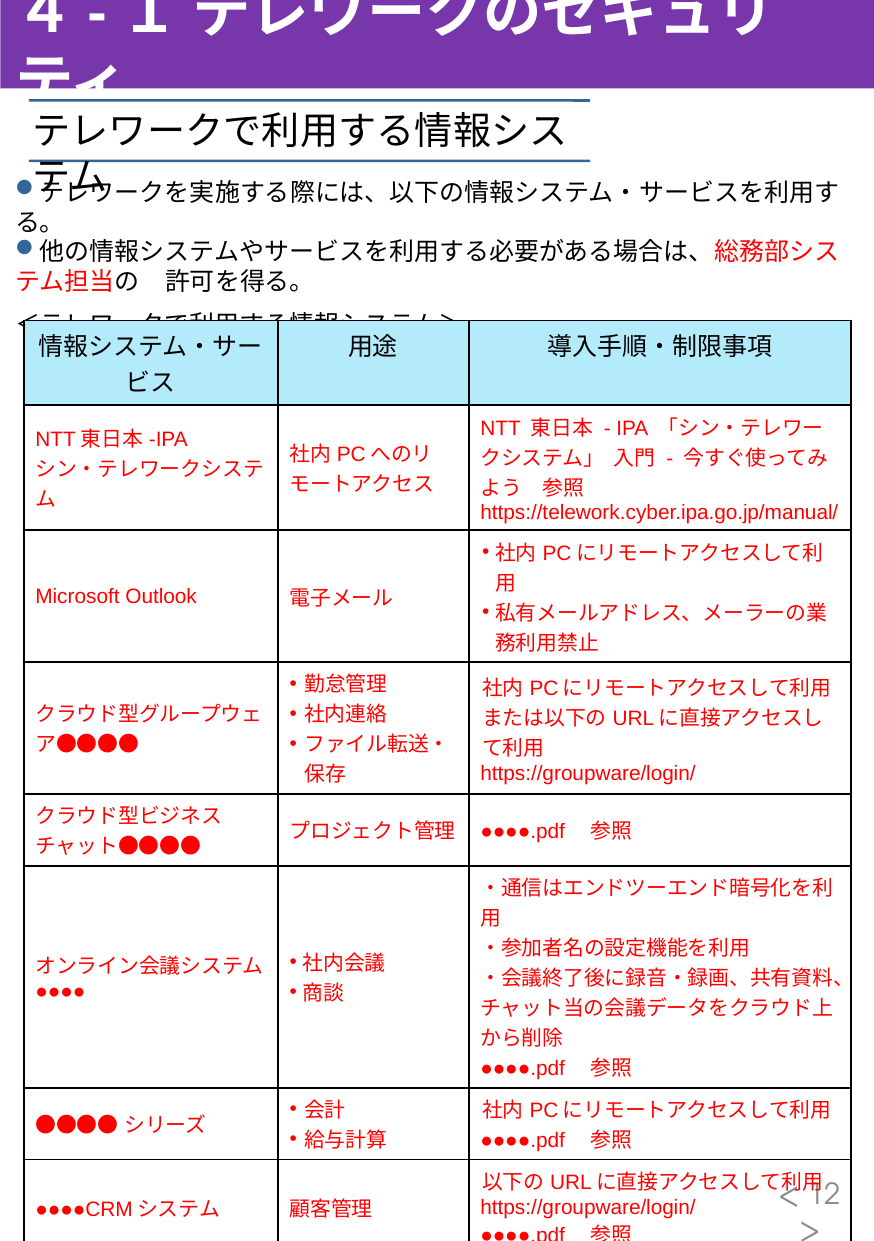

４-１ テレワークのセキュリティ
テレワークで利用する情報システム

テレワークを実施する際には、以下の情報システム・サービスを利用する。
他の情報システムやサービスを利用する必要がある場合は、総務部システム担当の	許可を得る。
＜テレワークで利用する情報システム＞
| 情報システム・サービス | 用途 | 導入手順・制限事項 |
| --- | --- | --- |
| NTT東日本-IPA シン・テレワークシステム | 社内PCへのリモートアクセス | NTT 東日本 - IPA 「シン・テレワークシステム」 入門 - 今すぐ使ってみよう　参照 https://telework.cyber.ipa.go.jp/manual/ |
| Microsoft Outlook | 電子メール | 社内PCにリモートアクセスして利用 私有メールアドレス、メーラーの業務利用禁止 |
| クラウド型グループウェア●●●● | 勤怠管理 社内連絡 ファイル転送・保存 | 社内PCにリモートアクセスして利用または以下のURLに直接アクセスして利用 https://groupware/login/ |
| クラウド型ビジネスチャット●●●● | プロジェクト管理 | ●●●●.pdf　参照 |
| オンライン会議システム ●●●● | 社内会議 商談 | ・通信はエンドツーエンド暗号化を利用 ・参加者名の設定機能を利用 ・会議終了後に録音・録画、共有資料、チャット当の会議データをクラウド上から削除 ●●●●.pdf　参照 |
| ●●●●シリーズ | 会計 給与計算 | 社内PCにリモートアクセスして利用 ●●●●.pdf　参照 |
| ●●●●CRMシステム | 顧客管理 | 以下のURLに直接アクセスして利用 https://groupware/login/ ●●●●.pdf　参照 |
| ●●●● | ●●●●業務 | ●●●●.pdf　参照 |
< 12 >